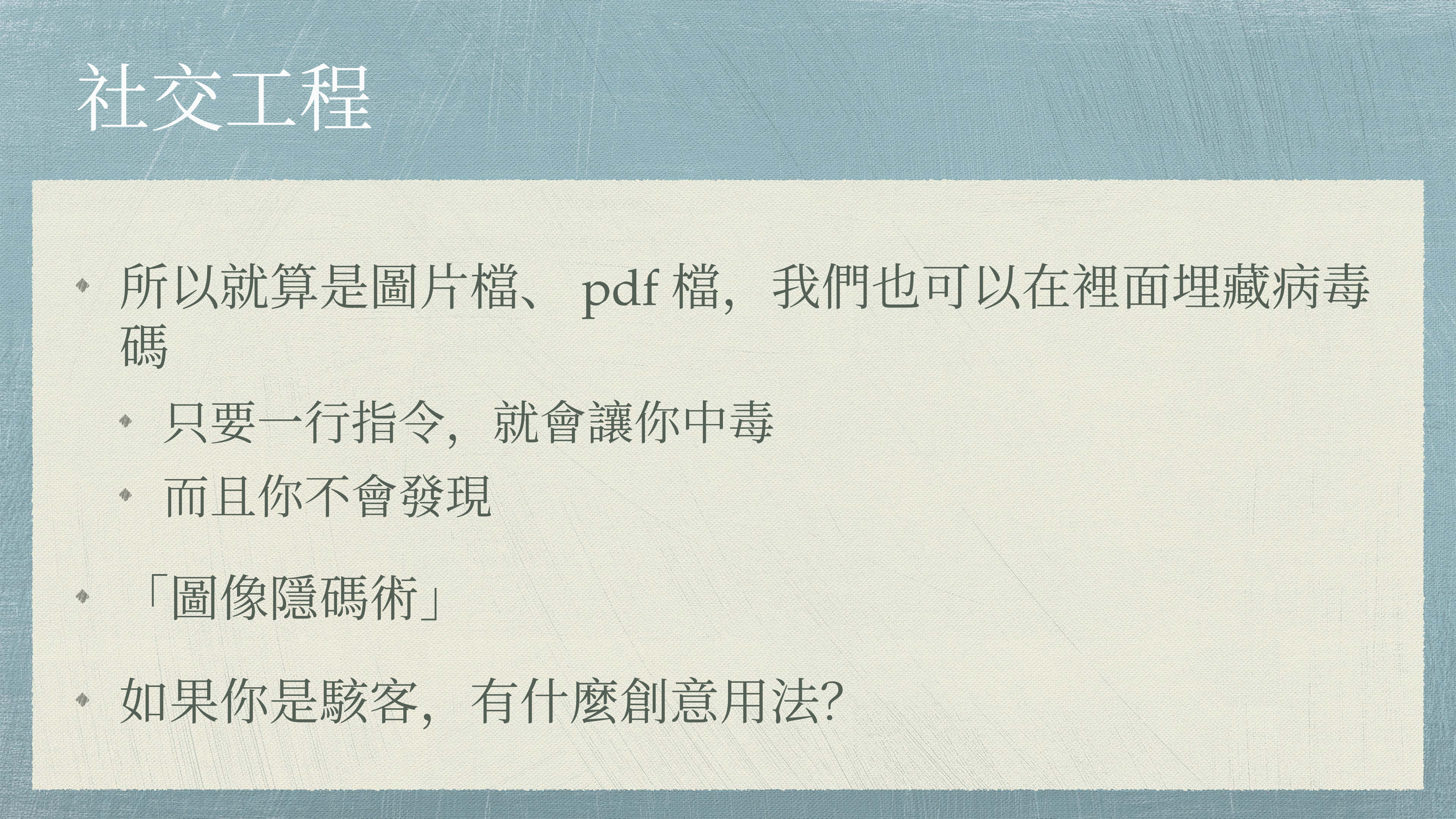

# 社交工程
所以就算是圖片檔、pdf檔，我們也可以在裡面埋藏病毒碼
只要一行指令，就會讓你中毒
而且你不會發現
「圖像隱碼術」
如果你是駭客，有什麼創意用法？